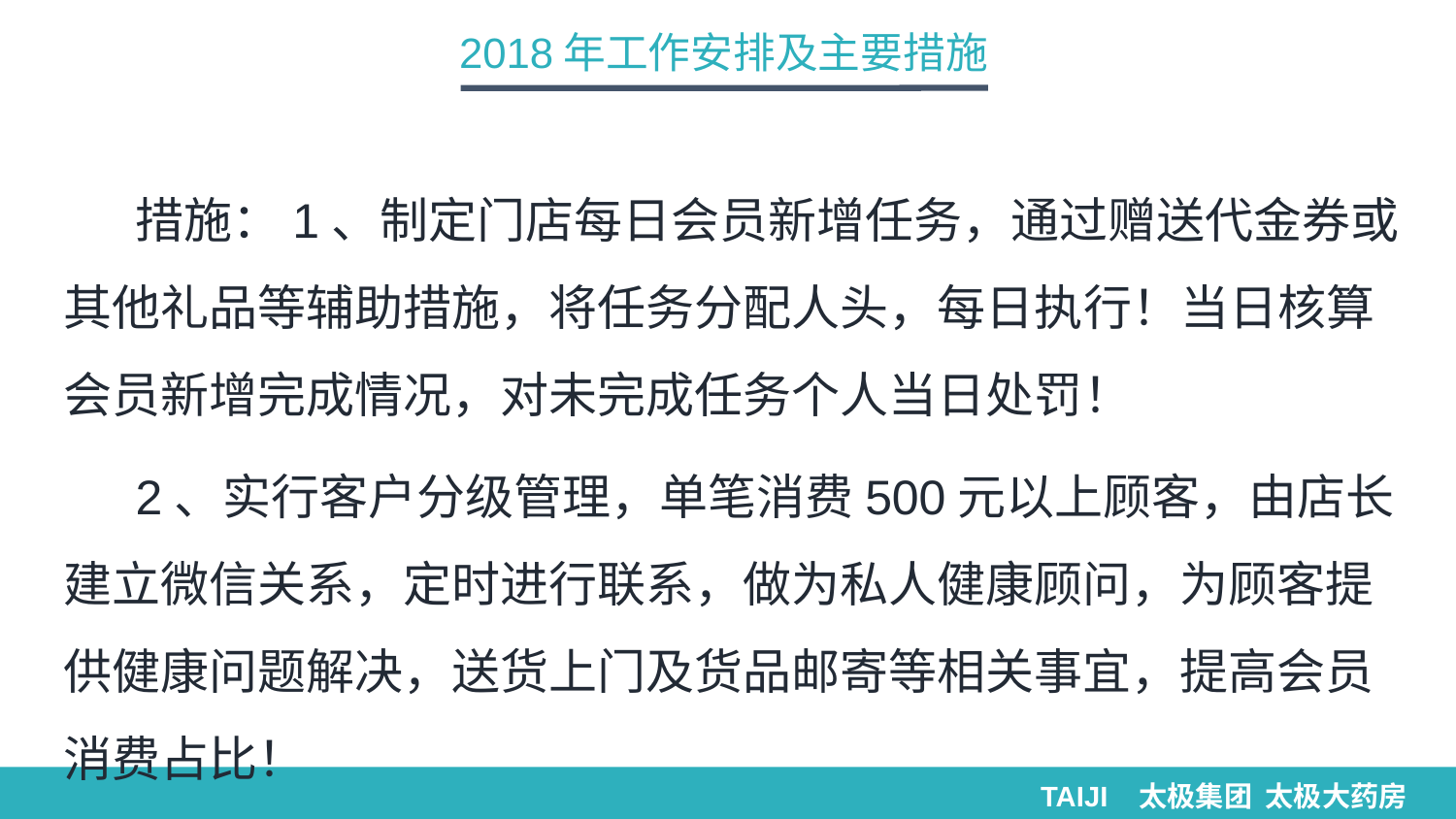

2018年工作安排及主要措施
措施：1、制定门店每日会员新增任务，通过赠送代金券或其他礼品等辅助措施，将任务分配人头，每日执行！当日核算会员新增完成情况，对未完成任务个人当日处罚！
2、实行客户分级管理，单笔消费500元以上顾客，由店长建立微信关系，定时进行联系，做为私人健康顾问，为顾客提供健康问题解决，送货上门及货品邮寄等相关事宜，提高会员消费占比！

TAIJI   太极集团  太极大药房